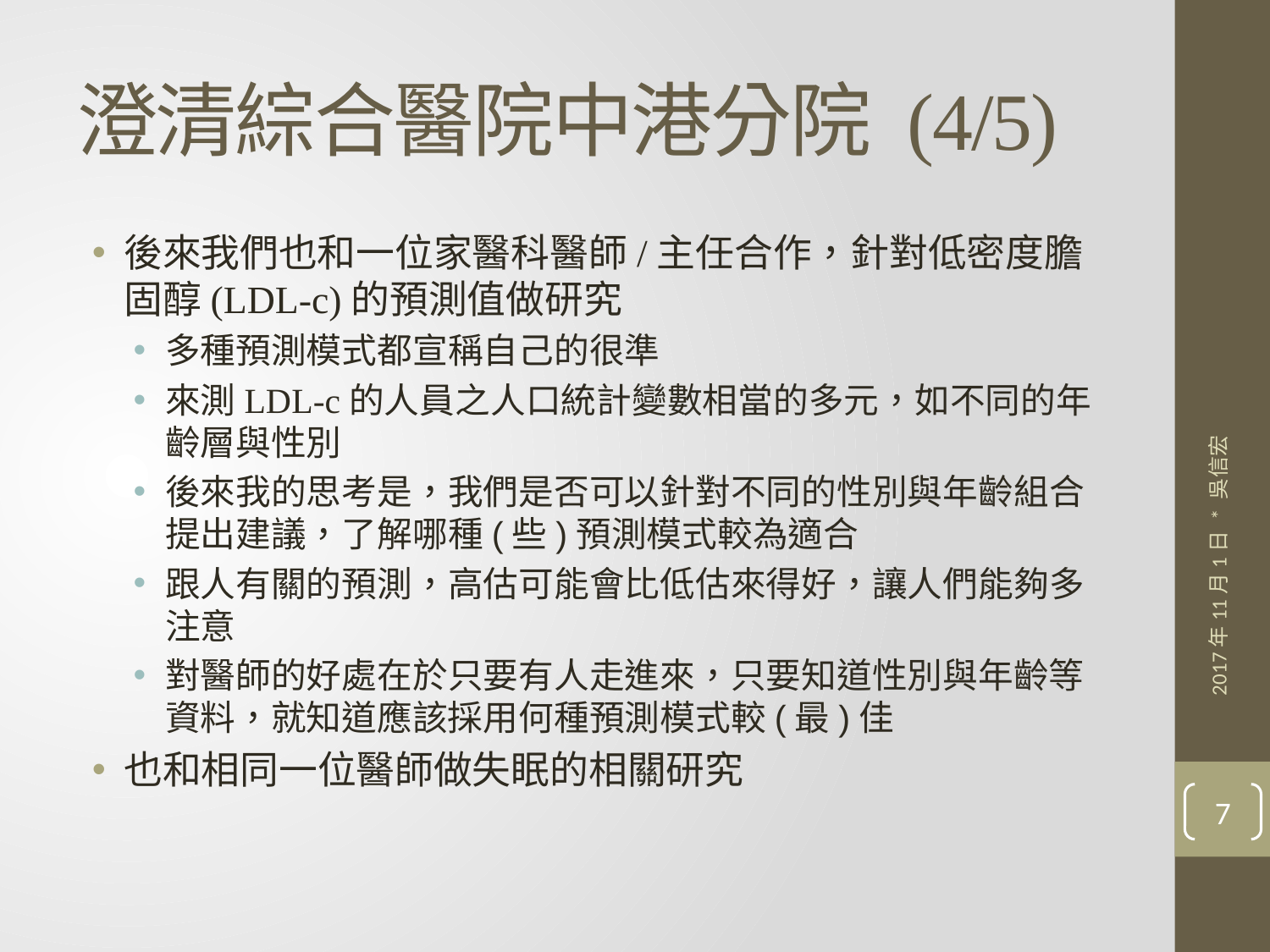

# 澄清綜合醫院中港分院 (4/5)
後來我們也和一位家醫科醫師/主任合作，針對低密度膽固醇(LDL-c)的預測值做研究
多種預測模式都宣稱自己的很準
來測LDL-c的人員之人口統計變數相當的多元，如不同的年齡層與性別
後來我的思考是，我們是否可以針對不同的性別與年齡組合提出建議，了解哪種(些)預測模式較為適合
跟人有關的預測，高估可能會比低估來得好，讓人們能夠多注意
對醫師的好處在於只要有人走進來，只要知道性別與年齡等資料，就知道應該採用何種預測模式較(最)佳
也和相同一位醫師做失眠的相關研究
2017年11月1日 * 吳信宏
7